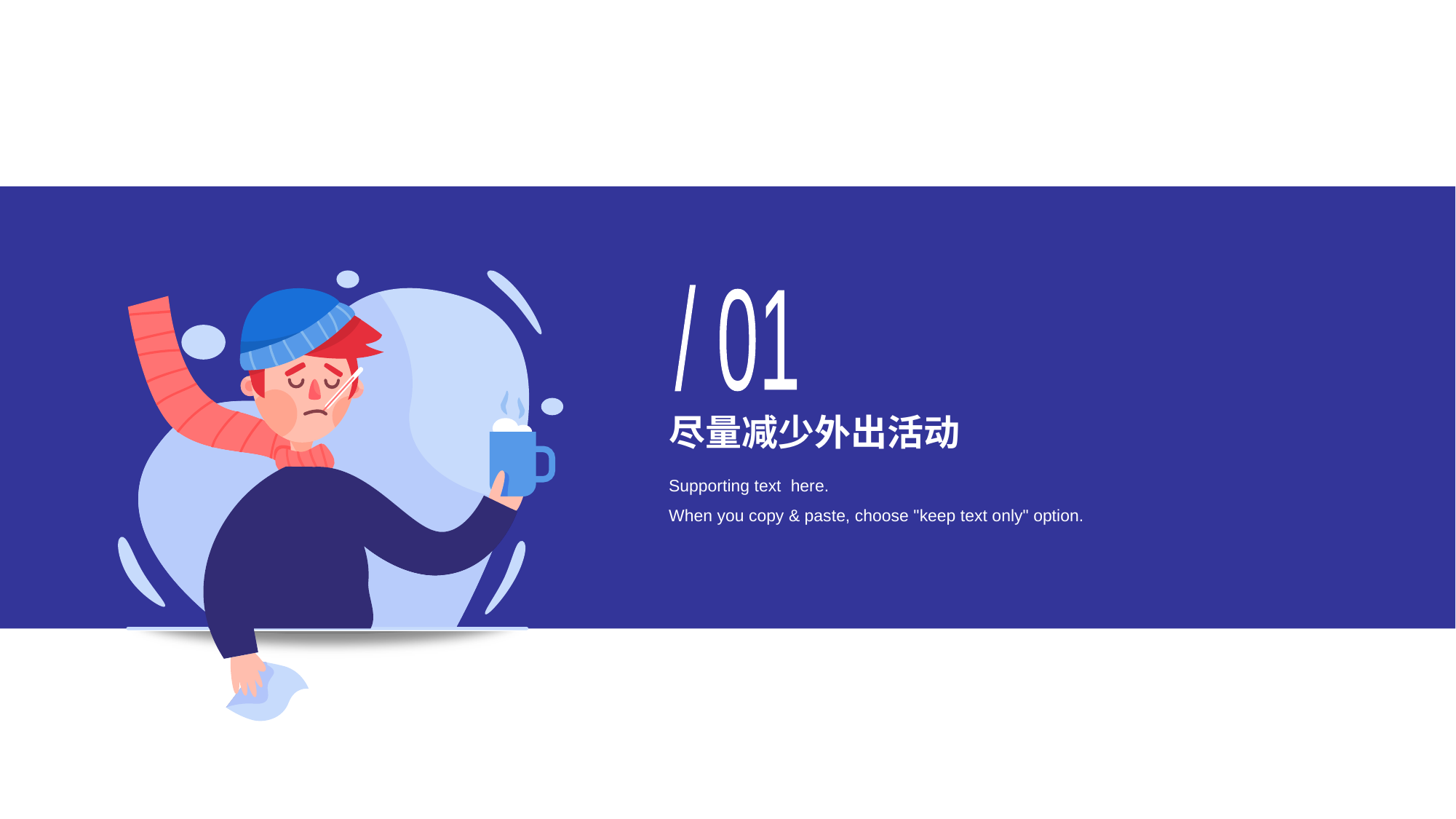

/ 01
# 尽量减少外出活动
Supporting text  here.
When you copy & paste, choose "keep text only" option.